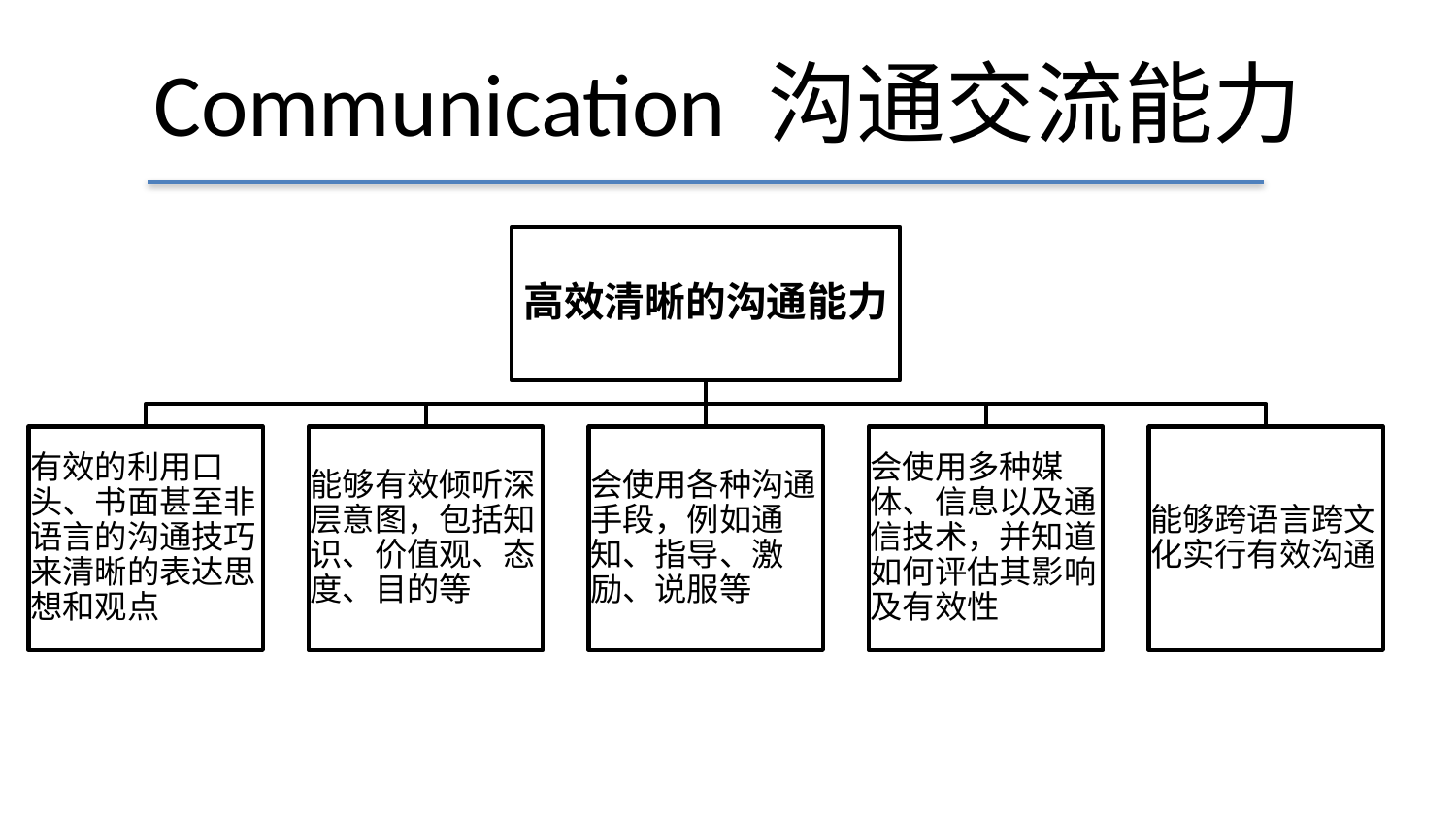

# Communication 沟通交流能力
高效清晰的沟通能力
有效的利用口头、书面甚至非语言的沟通技巧来清晰的表达思想和观点
能够有效倾听深层意图，包括知识、价值观、态度、目的等
会使用各种沟通手段，例如通知、指导、激励、说服等
会使用多种媒体、信息以及通信技术，并知道如何评估其影响及有效性
能够跨语言跨文化实行有效沟通